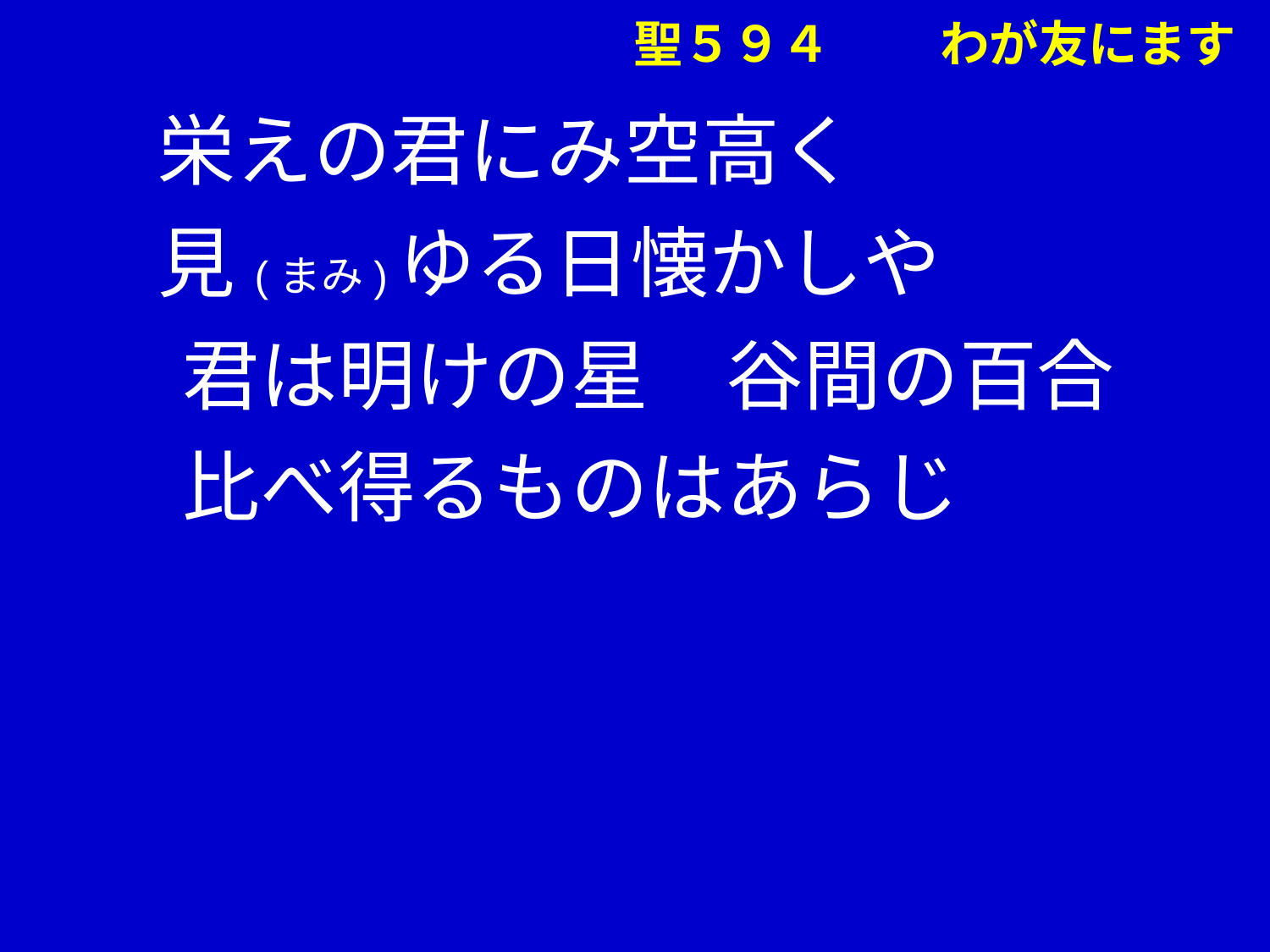

栄えの君にみ空高く
  見(まみ)ゆる日懐かしや
　君は明けの星　谷間の百合
　比べ得るものはあらじ

聖５９４　　 わが友にます